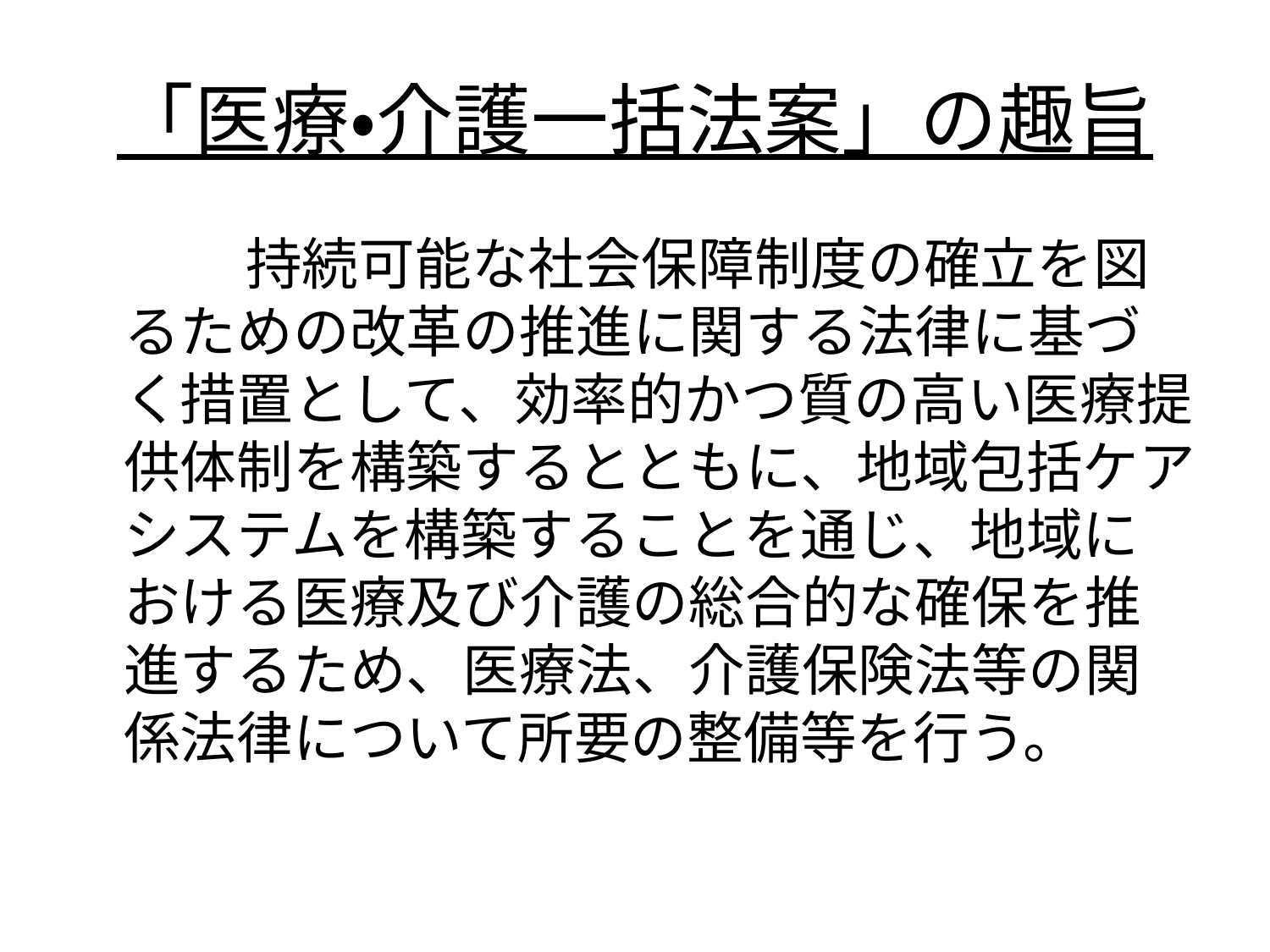

# 「医療・介護一括法案」の趣旨
　　　持続可能な社会保障制度の確立を図るための改革の推進に関する法律に基づく措置として、効率的かつ質の高い医療提供体制を構築するとともに、地域包括ケアシステムを構築することを通じ、地域における医療及び介護の総合的な確保を推進するため、医療法、介護保険法等の関係法律について所要の整備等を行う。